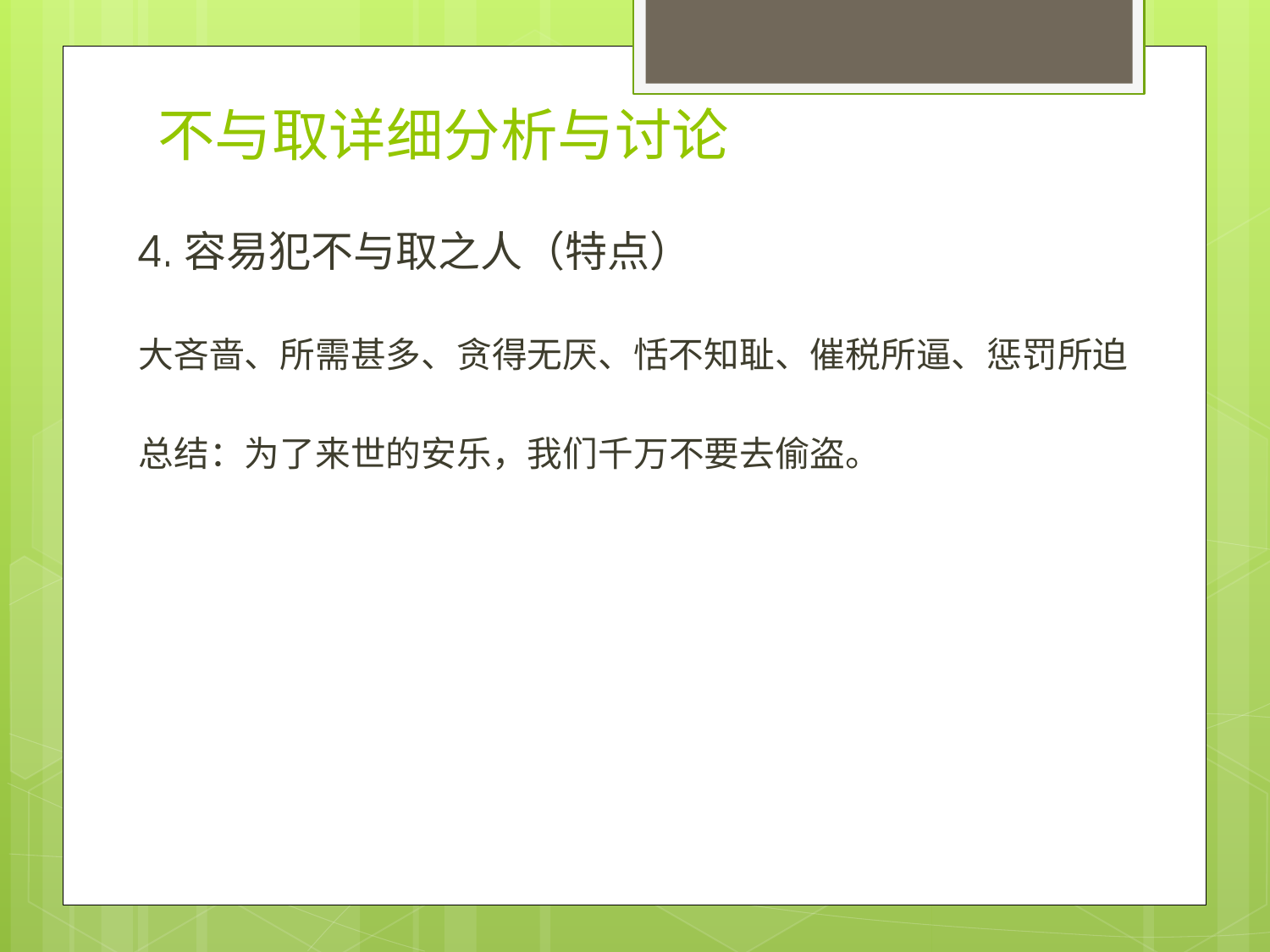

# 不与取详细分析与讨论
4.容易犯不与取之人（特点）

大吝啬、所需甚多、贪得无厌、恬不知耻、催税所逼、惩罚所迫

总结：为了来世的安乐，我们千万不要去偷盗。